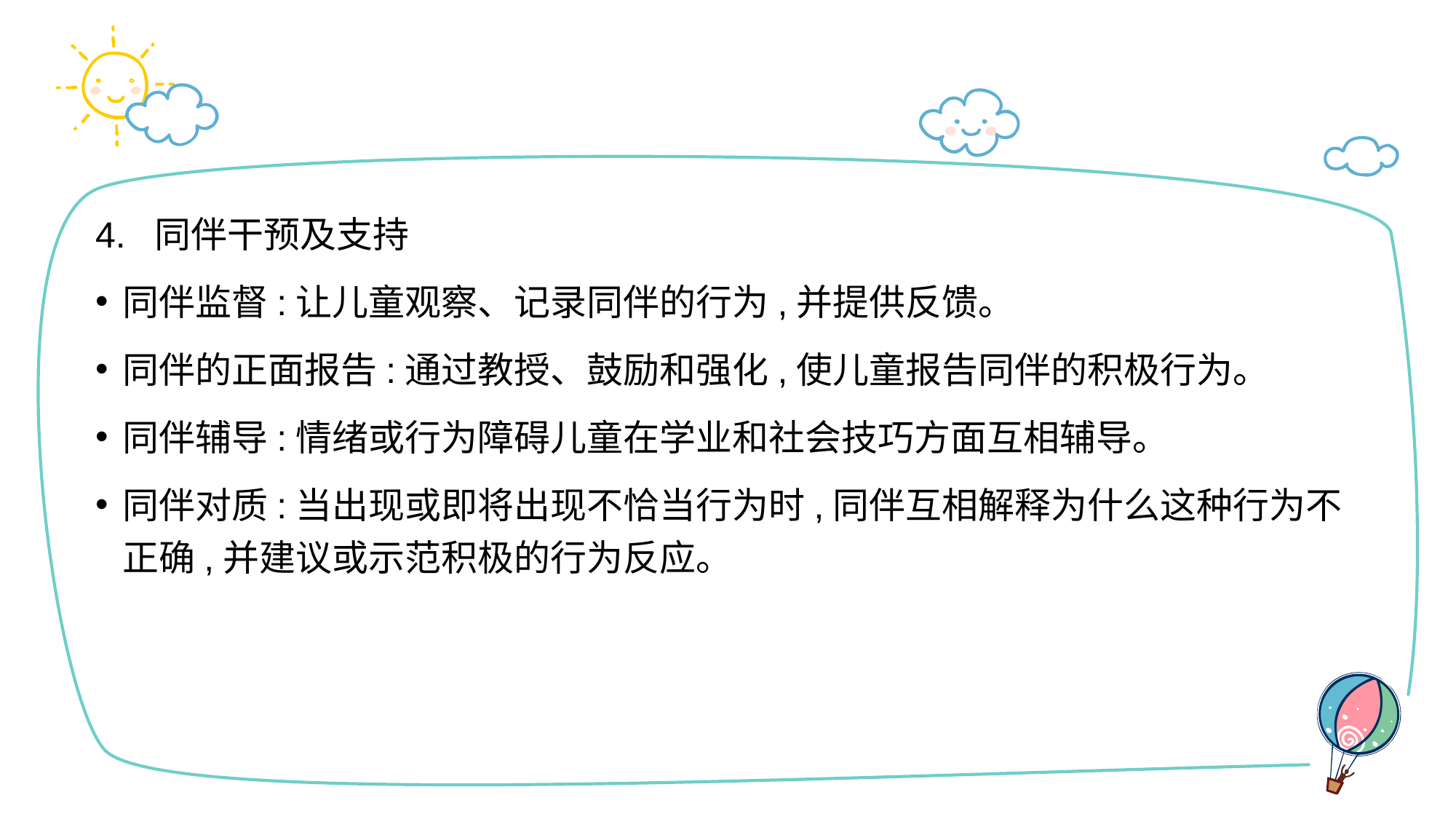

#
4.  同伴干预及支持
同伴监督:让儿童观察、记录同伴的行为,并提供反馈。
同伴的正面报告:通过教授、鼓励和强化,使儿童报告同伴的积极行为。
同伴辅导:情绪或行为障碍儿童在学业和社会技巧方面互相辅导。
同伴对质:当出现或即将出现不恰当行为时,同伴互相解释为什么这种行为不正确,并建议或示范积极的行为反应。